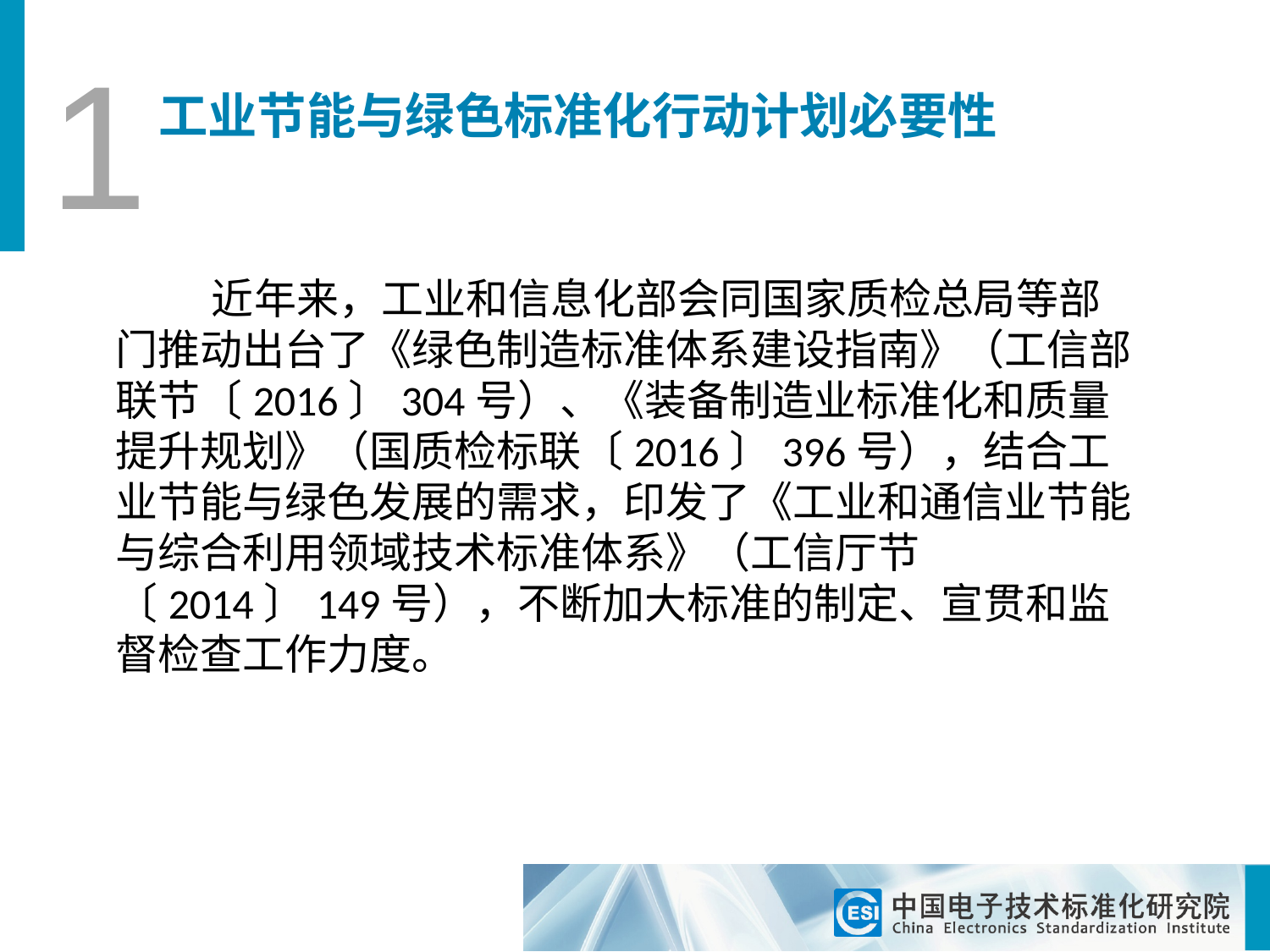

1
工业节能与绿色标准化行动计划必要性
         近年来，工业和信息化部会同国家质检总局等部门推动出台了《绿色制造标准体系建设指南》（工信部联节〔2016〕304号）、《装备制造业标准化和质量提升规划》（国质检标联〔2016〕396号），结合工业节能与绿色发展的需求，印发了《工业和通信业节能与综合利用领域技术标准体系》（工信厅节〔2014〕149号），不断加大标准的制定、宣贯和监督检查工作力度。